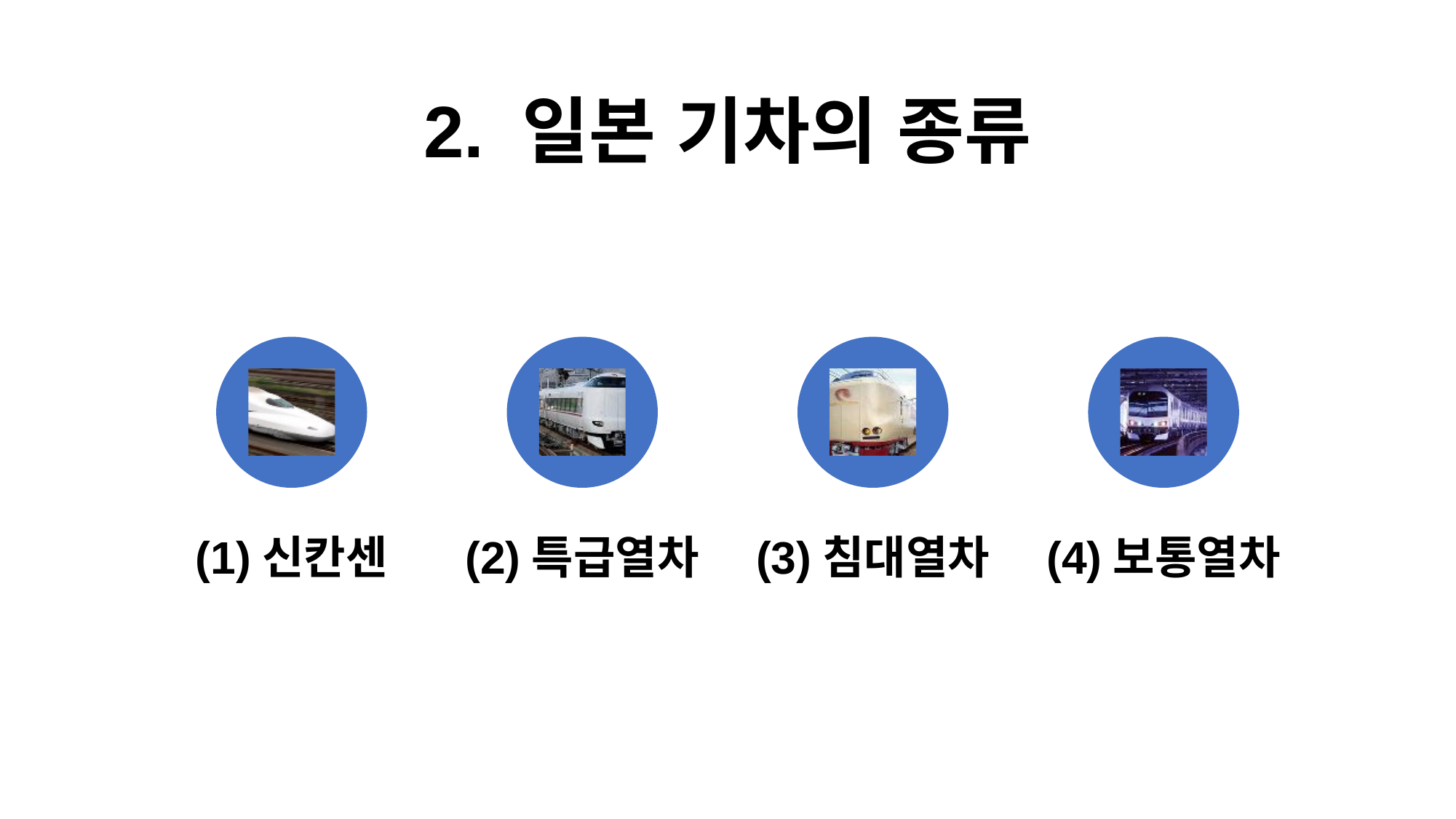

# 2. 일본 기차의 종류
(1)신칸센
(2)특급열차
(3)침대열차
(4)보통열차